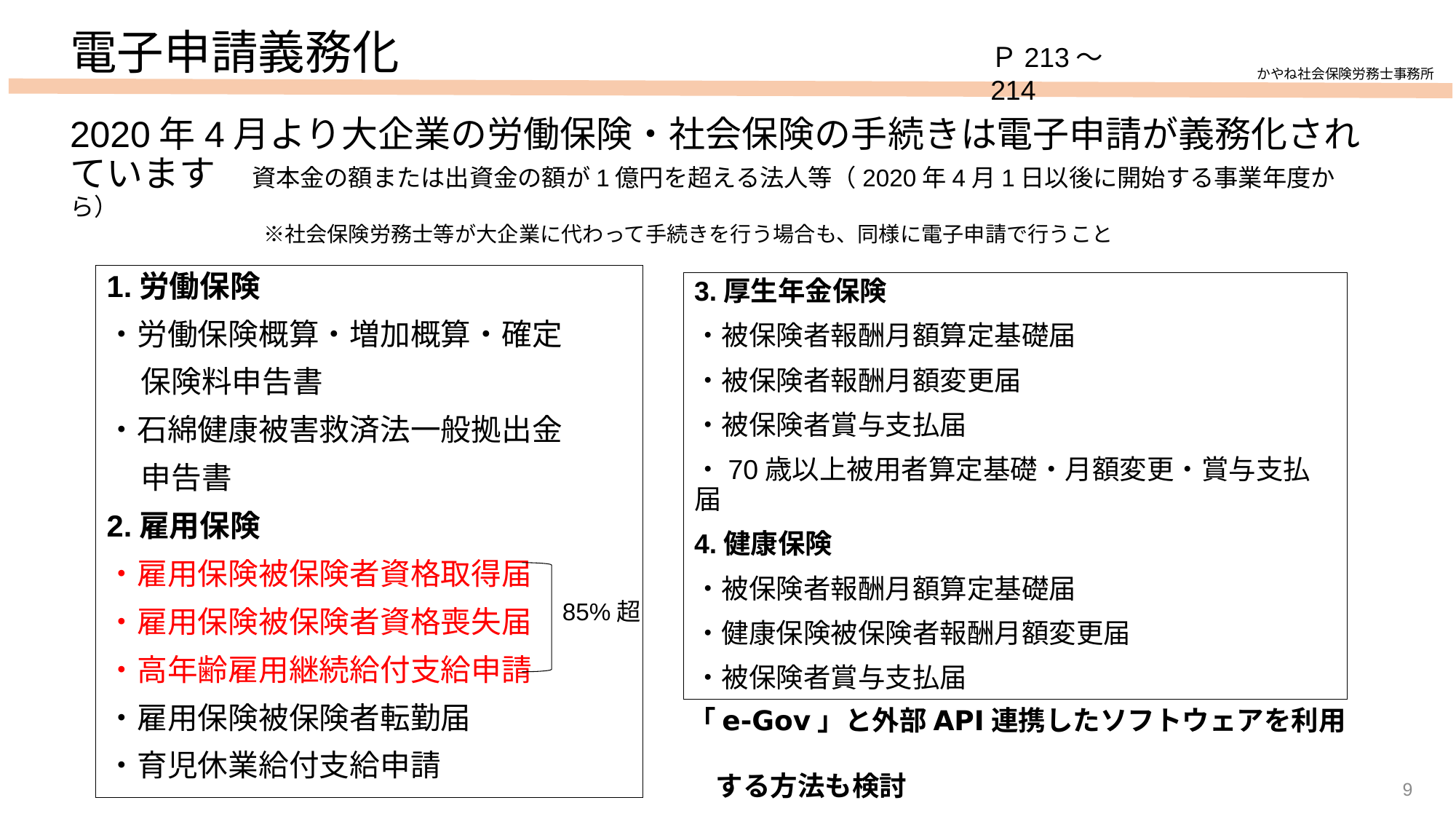

電子申請義務化
Ｐ213～214
かやね社会保険労務士事務所
# 2020年4月より大企業の労働保険・社会保険の手続きは電子申請が義務化されています　資本金の額または出資金の額が1億円を超える法人等（2020年4月1日以後に開始する事業年度から） 　　　　　　　　※社会保険労務士等が大企業に代わって手続きを行う場合も、同様に電子申請で行うこと
1.労働保険
・労働保険概算・増加概算・確定
    保険料申告書
・⽯綿健康被害救済法⼀般拠出⾦
    申告書
2.雇用保険
・雇用保険被保険者資格取得届
・雇用保険被保険者資格喪失届
・⾼年齢雇用継続給付支給申請
・雇用保険被保険者転勤届
・育児休業給付支給申請
3.厚⽣年⾦保険
・被保険者報酬月額算定基礎届
・被保険者報酬月額変更届
・被保険者賞与支払届
・70歳以上被用者算定基礎・月額変更・賞与支払届
4.健康保険
・被保険者報酬月額算定基礎届
・健康保険被保険者報酬月額変更届
・被保険者賞与支払届

85%超
「e-Gov」と外部API連携したソフトウェアを利用
　する方法も検討
9